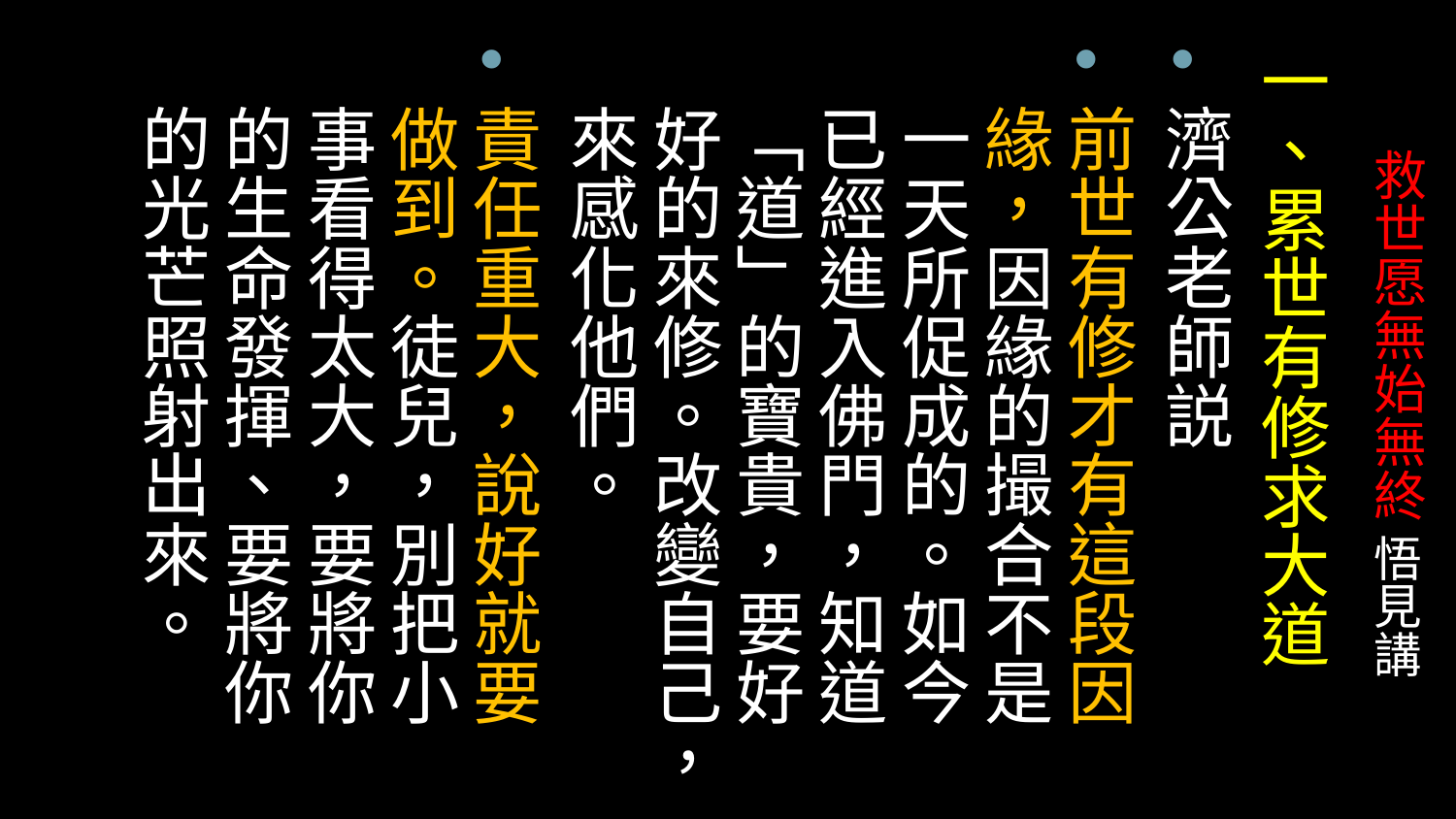

一、累世有修求大道
濟公老師説
前世有修才有這段因緣，因緣的撮合不是一天所促成的。如今已經進入佛門，知道「道」的寶貴，要好好的來修。改變自己，來感化他們。
責任重大，說好就要做到。徒兒，別把小事看得太大，要將你的生命發揮、要將你的光芒照射出來。

# 救世愿無始無終 悟見講